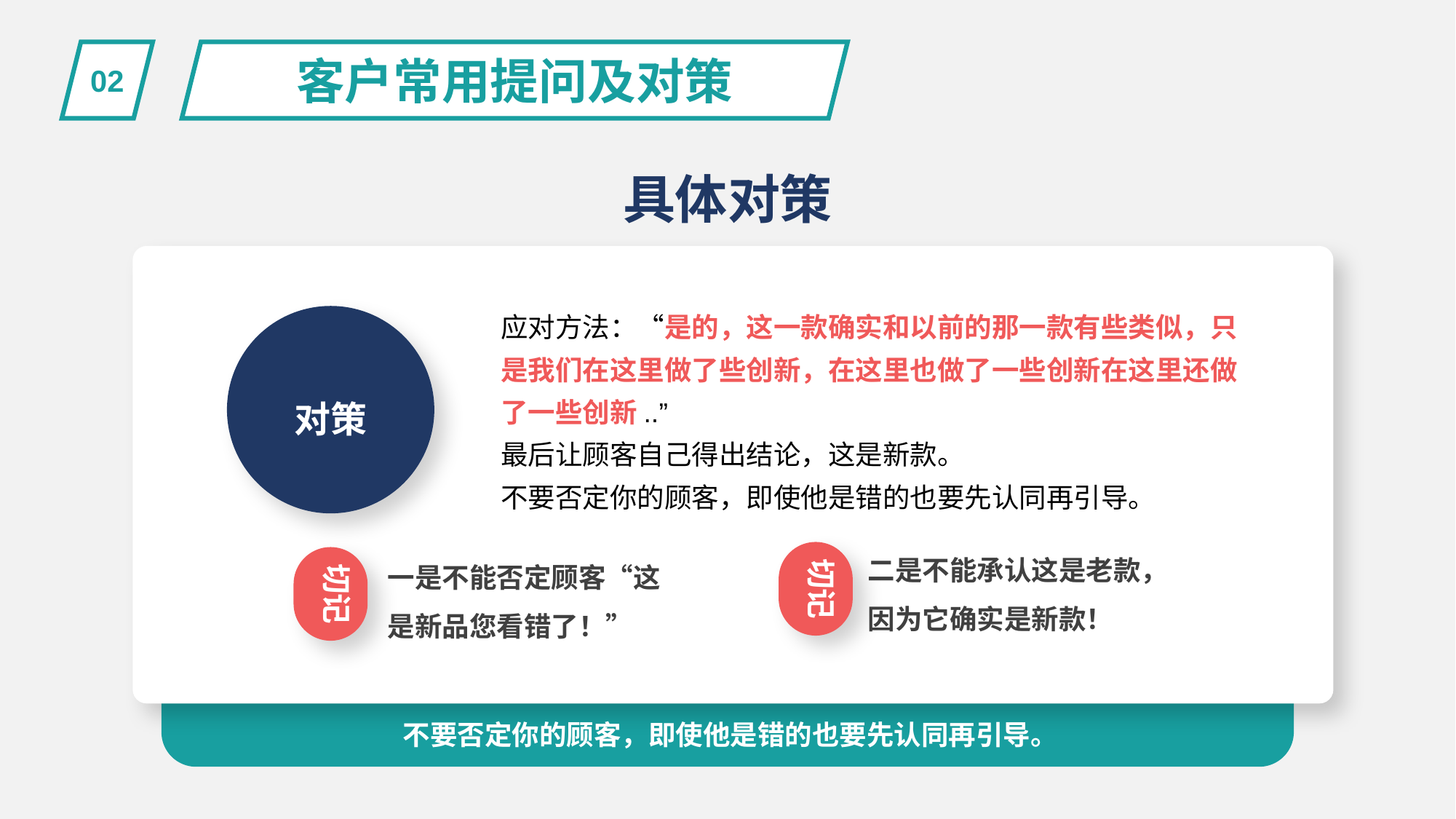

02
客户常用提问及对策
具体对策

应对方法：“是的，这一款确实和以前的那一款有些类似，只是我们在这里做了些创新，在这里也做了一些创新在这里还做了一些创新..”
最后让顾客自己得出结论，这是新款。
不要否定你的顾客，即使他是错的也要先认同再引导。

对策
二是不能承认这是老款，因为它确实是新款！
一是不能否定顾客“这是新品您看错了！”

切记

切记

不要否定你的顾客，即使他是错的也要先认同再引导。